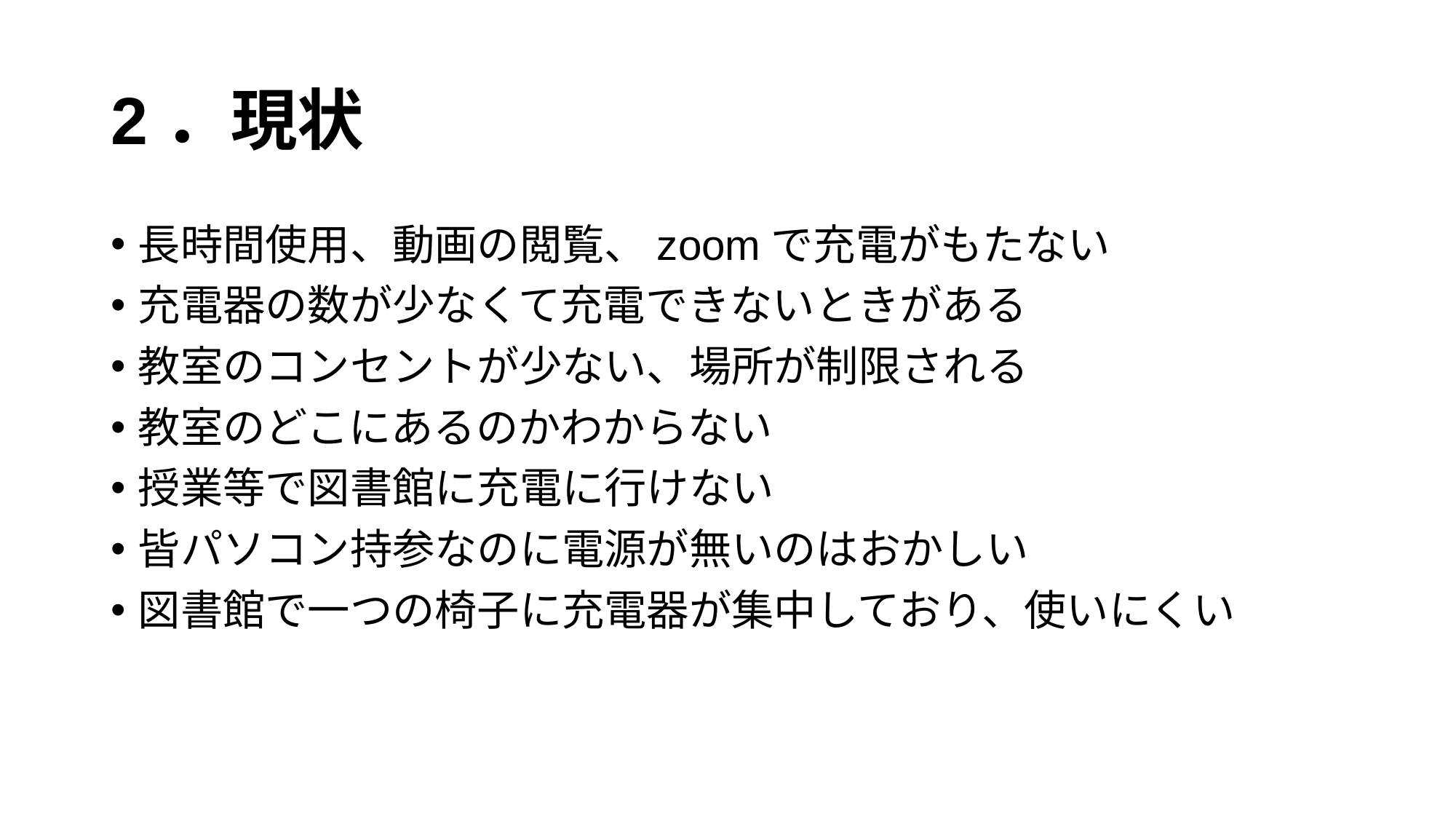

# 2．現状
長時間使用、動画の閲覧、zoomで充電がもたない
充電器の数が少なくて充電できないときがある
教室のコンセントが少ない、場所が制限される
教室のどこにあるのかわからない
授業等で図書館に充電に行けない
皆パソコン持参なのに電源が無いのはおかしい
図書館で一つの椅子に充電器が集中しており、使いにくい